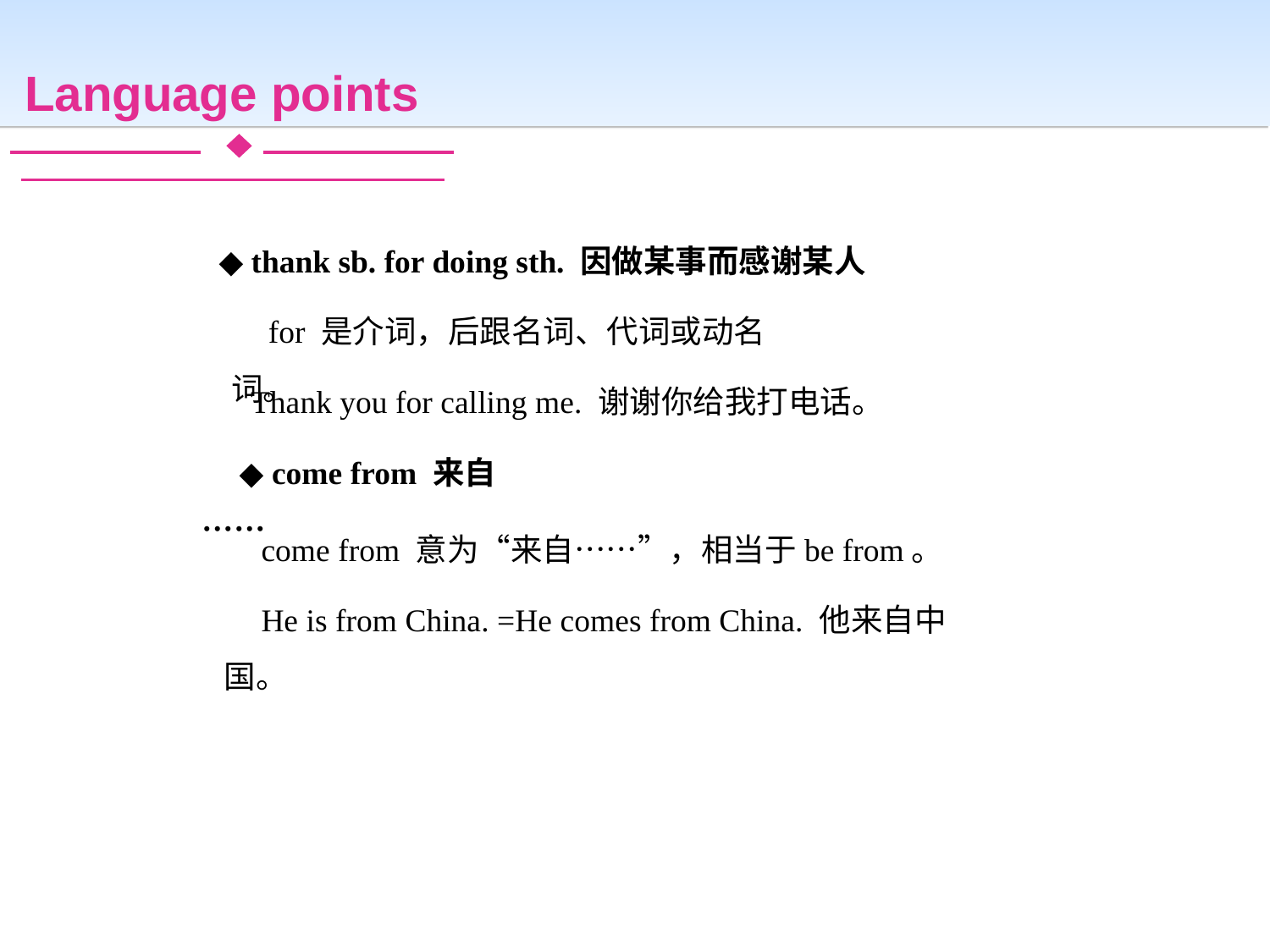

Language points

◆ thank sb. for doing sth. 因做某事而感谢某人
for 是介词，后跟名词、代词或动名词。
Thank you for calling me. 谢谢你给我打电话。

◆ come from 来自……
come from 意为“来自……”，相当于be from。
He is from China. =He comes from China. 他来自中国。